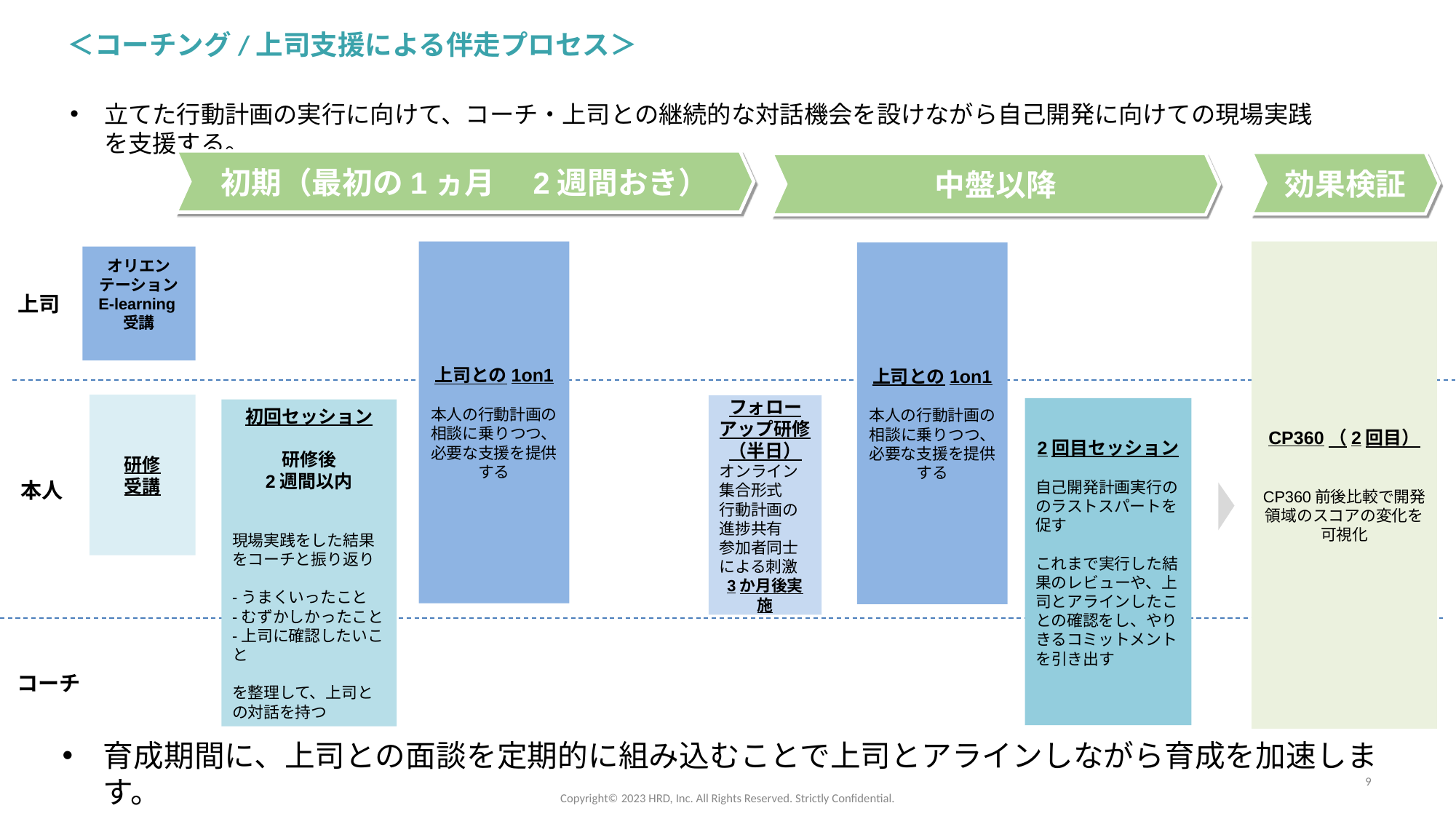

＜コーチング/上司支援による伴走プロセス＞

立てた行動計画の実行に向けて、コーチ・上司との継続的な対話機会を設けながら自己開発に向けての現場実践を支援する。
初期（最初の1ヵ月　2週間おき）
中盤以降
効果検証
上司との1on1

本人の行動計画の相談に乗りつつ、必要な支援を提供する
CP360（2回目）

CP360前後比較で開発領域のスコアの変化を
可視化
上司との1on1

本人の行動計画の相談に乗りつつ、必要な支援を提供する
オリエンテーション
E-learning受講

上司
研修
受講
フォローアップ研修
（半日）
オンライン集合形式
行動計画の進捗共有
参加者同士による刺激
3か月後実施
2回目セッション

自己開発計画実行ののラストスパートを促す

これまで実行した結果のレビューや、上司とアラインしたことの確認をし、やりきるコミットメントを引き出す

初回セッション
研修後
2週間以内

現場実践をした結果をコーチと振り返り

-うまくいったこと
-むずかしかったこと
-上司に確認したいこと

を整理して、上司との対話を持つ
本人

コーチ
育成期間に、上司との面談を定期的に組み込むことで上司とアラインしながら育成を加速します。
9
Copyright©️ 2023 HRD, Inc. All Rights Reserved. Strictly Confidential.